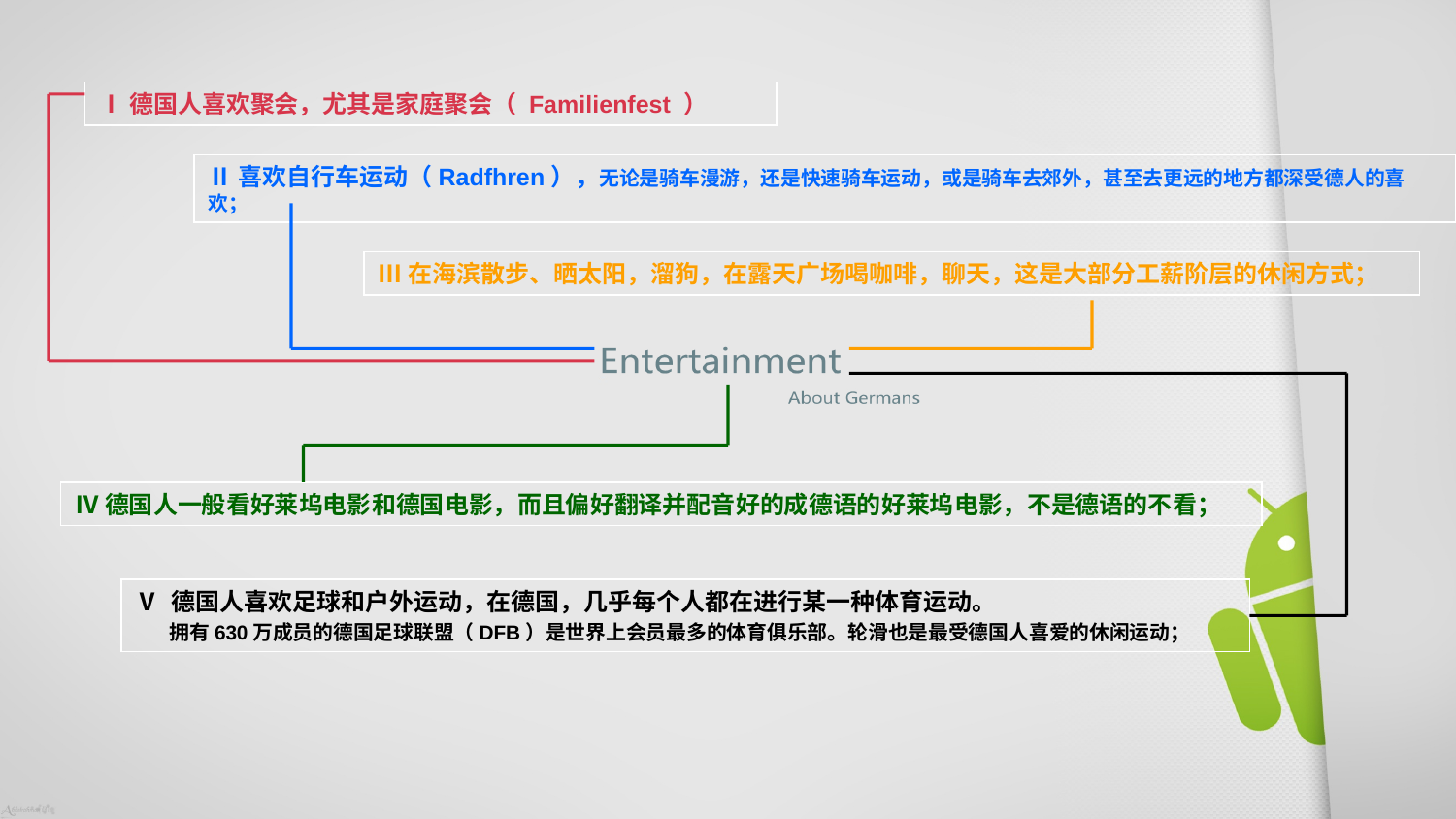

Ⅰ德国人喜欢聚会，尤其是家庭聚会（ Familienfest ）

Ⅱ喜欢自行车运动（Radfhren），无论是骑车漫游，还是快速骑车运动，或是骑车去郊外，甚至去更远的地方都深受德人的喜欢；

Ⅲ在海滨散步、晒太阳，溜狗，在露天广场喝咖啡，聊天，这是大部分工薪阶层的休闲方式；

Ⅳ德国人一般看好莱坞电影和德国电影，而且偏好翻译并配音好的成德语的好莱坞电影，不是德语的不看；
Ⅴ 德国人喜欢足球和户外运动，在德国，几乎每个人都在进行某一种体育运动。
     拥有630万成员的德国足球联盟（DFB）是世界上会员最多的体育俱乐部。轮滑也是最受德国人喜爱的休闲运动；